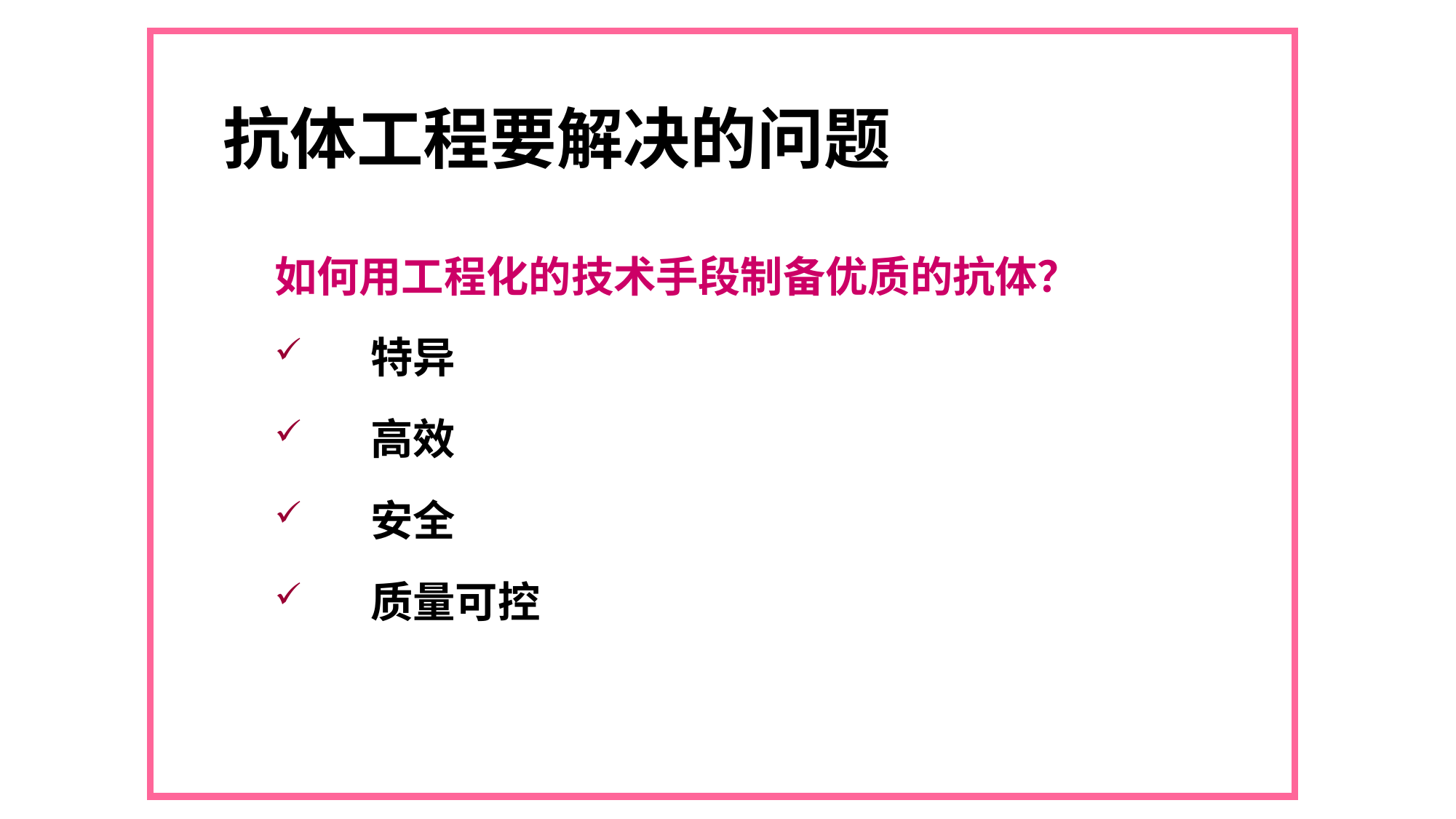

# 抗体工程要解决的问题
如何用工程化的技术手段制备优质的抗体？
      特异
      高效
      安全
      质量可控